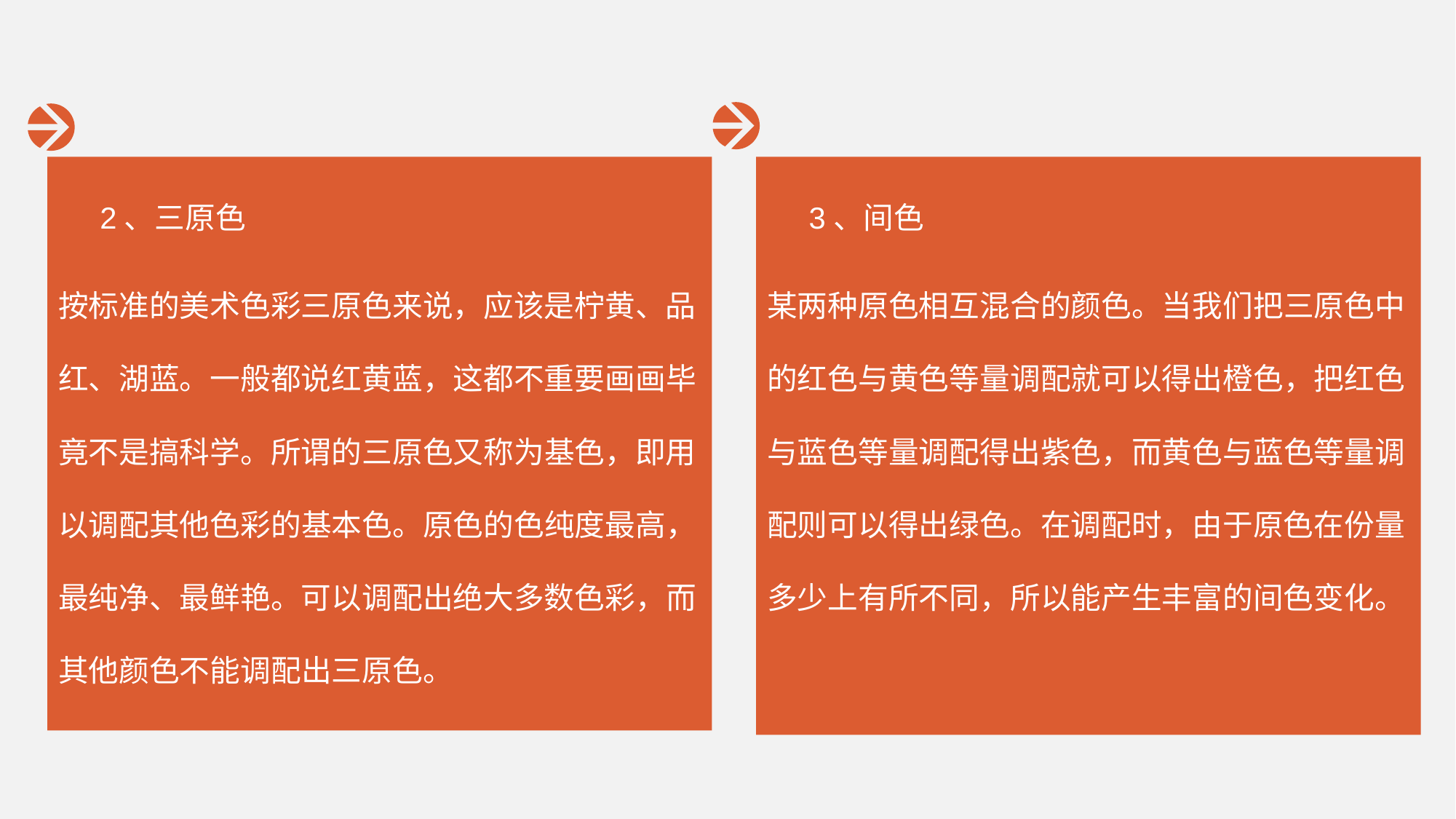

2、三原色
按标准的美术色彩三原色来说，应该是柠黄、品红、湖蓝。一般都说红黄蓝，这都不重要画画毕竟不是搞科学。所谓的三原色又称为基色，即用以调配其他色彩的基本色。原色的色纯度最高，最纯净、最鲜艳。可以调配出绝大多数色彩，而其他颜色不能调配出三原色。
     3、间色
某两种原色相互混合的颜色。当我们把三原色中的红色与黄色等量调配就可以得出橙色，把红色与蓝色等量调配得出紫色，而黄色与蓝色等量调配则可以得出绿色。在调配时，由于原色在份量多少上有所不同，所以能产生丰富的间色变化。